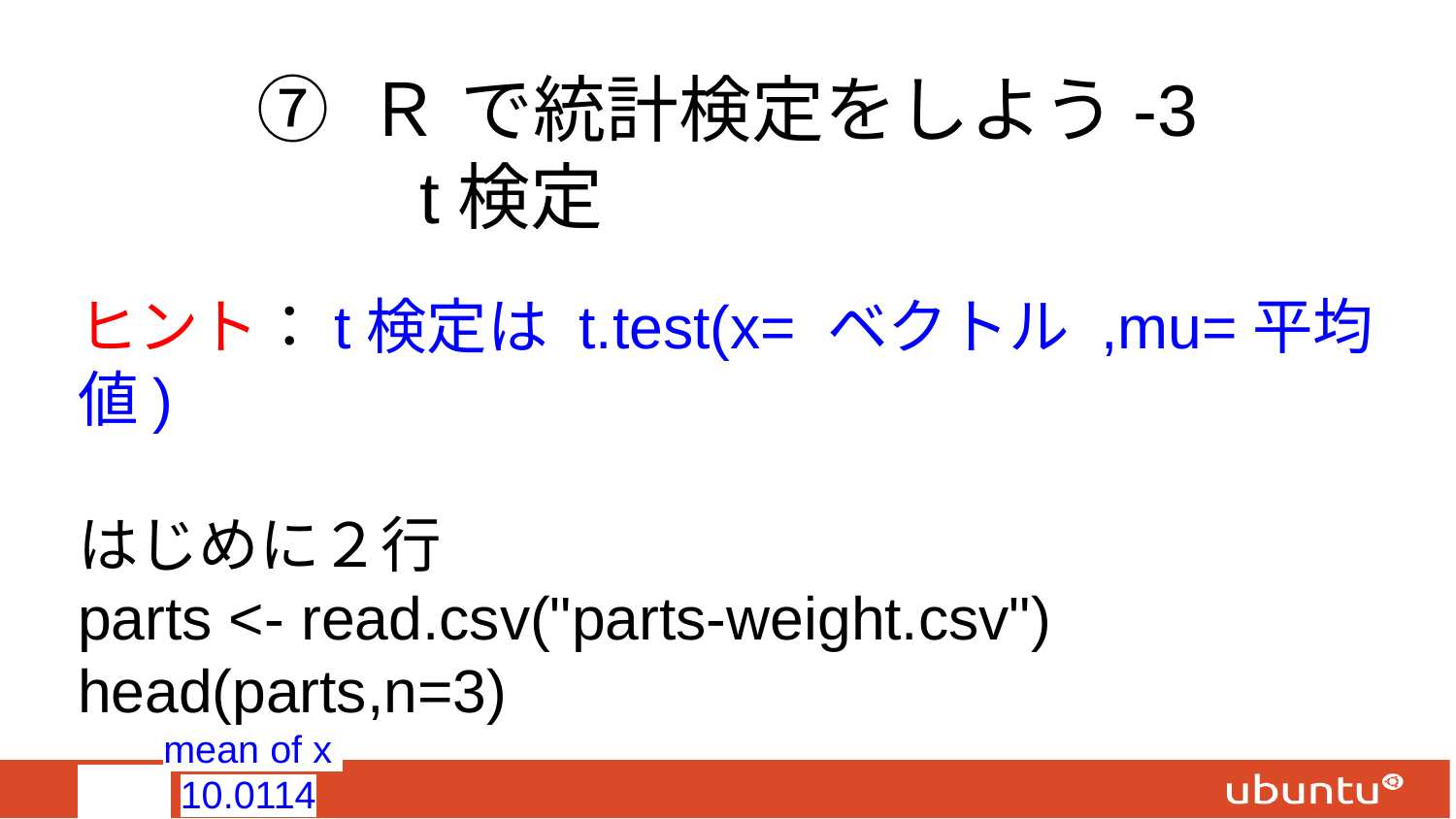

# ⑦ Ｒ で統計検定をしよう-3
　　t検定

ヒント：t検定は t.test(x= ベクトル ,mu=平均値)

はじめに２行
parts <- read.csv("parts-weight.csv")
head(parts,n=3)
　　mean of x
　　  10.0114